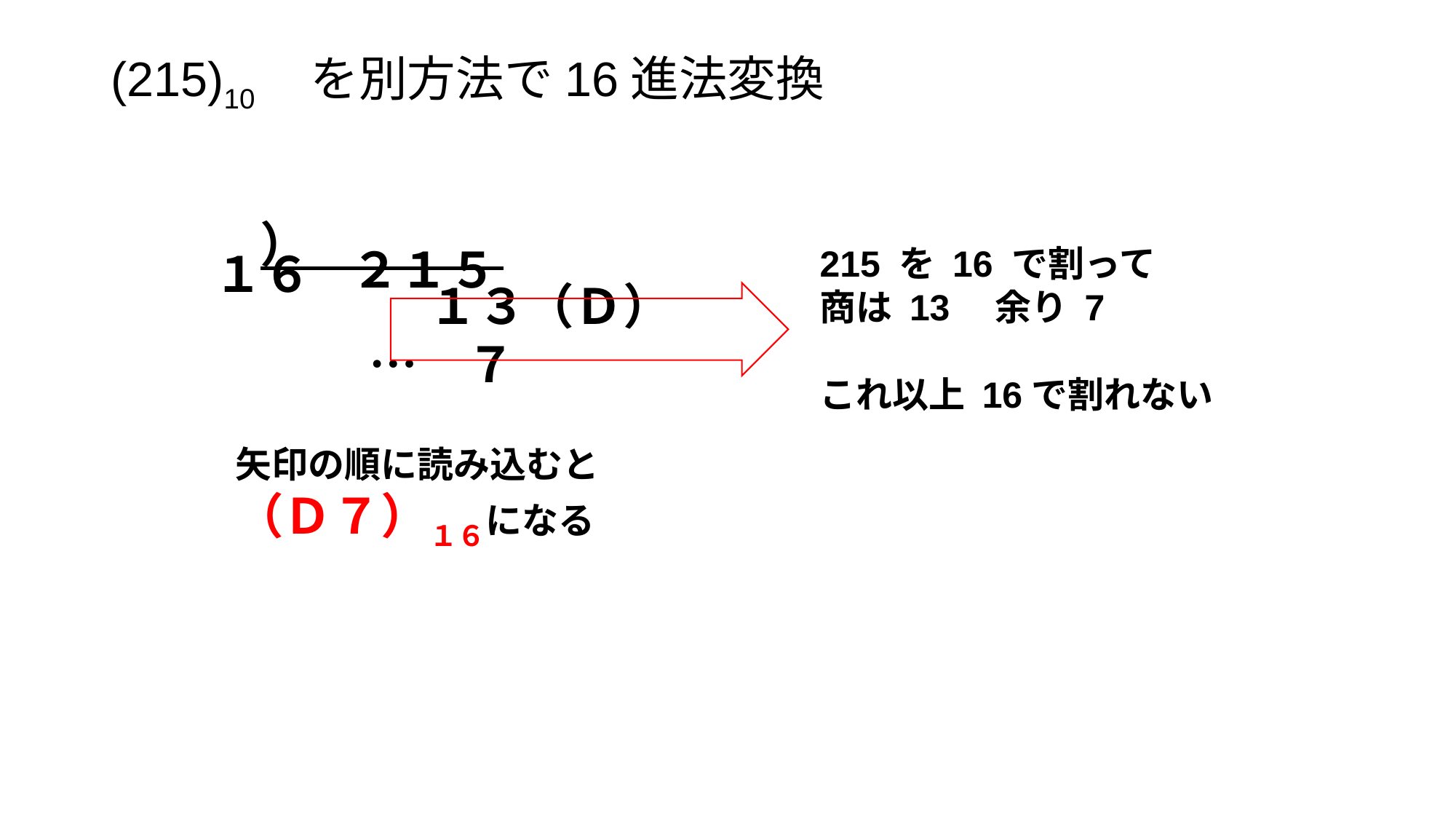

(215)10　を別方法で16進法変換
）　　　　１
215 を 16 で割って
商は 13　余り 7

これ以上 16で割れない

２１５
１６
　　　　１

　 １３（Ｄ）　　…　７
矢印の順に読み込むと
（Ｄ７）１６になる